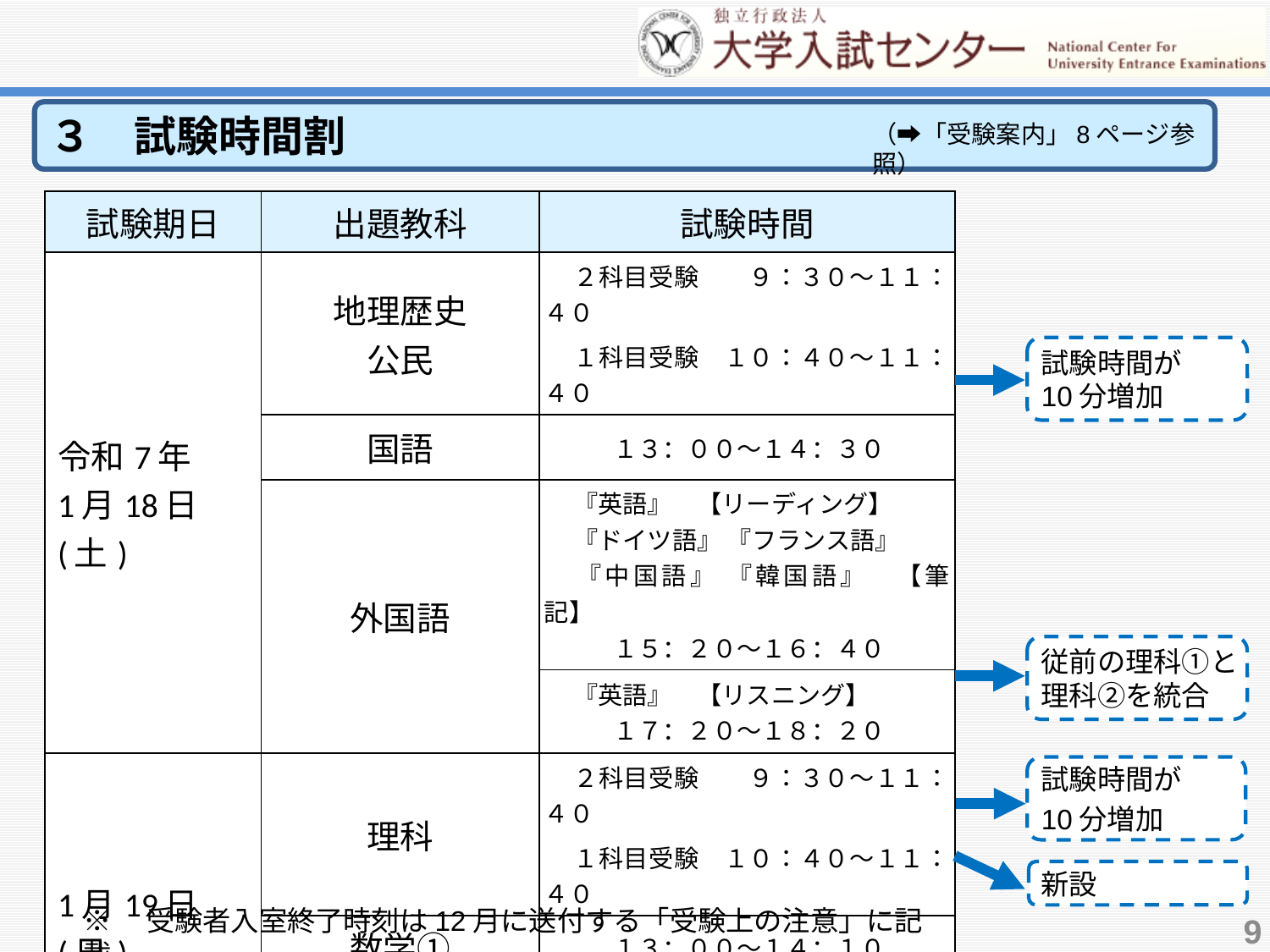

３　試験時間割
（➡「受験案内」8ページ参照）
| 試験期日 | 出題教科 | 試験時間 |
| --- | --- | --- |
| 令和7年 1月18日(土) | 地理歴史 公民 | ２科目受験　　９：３０～１１：４０ 　１科目受験　１０：４０～１１：４０ |
|  | 国語 | １３：００～１４：３０ |
|  | 外国語 | 『英語』　【リーディング】 　『ドイツ語』 『フランス語』 　『中国語』 『韓国語』　【筆記】 １５：２０～１６：４０ |
|  |  | 『英語』　【リスニング】 １７：２０～１８：２０ |
| 1月19日(日) | 理科 | ２科目受験　　９：３０～１１：４０ 　１科目受験　１０：４０～１１：４０ |
|  | 数学① | １３：００～１４：１０ |
|  | 数学② | １５：００～１６：１０ |
|  | 情報 | １７：００～１８：００ |
試験時間が
10分増加
従前の理科①と理科②を統合
試験時間が
10分増加
新設
※　受験者入室終了時刻は12月に送付する「受験上の注意」に記載
9